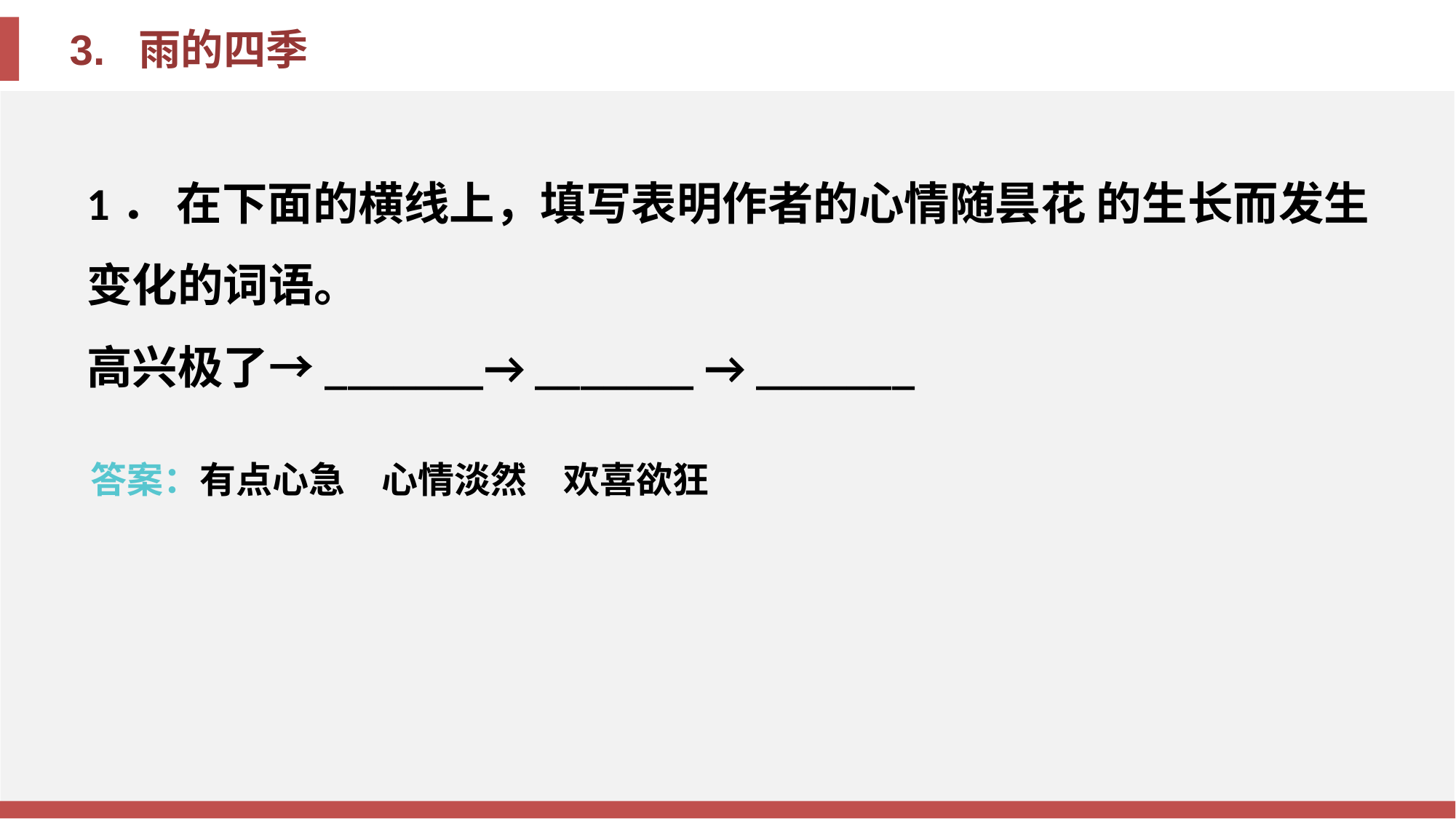

1． 在下面的横线上，填写表明作者的心情随昙花 的生长而发生变化的词语。
高兴极了→_______→ _______ → _______
答案：有点心急　心情淡然　欢喜欲狂